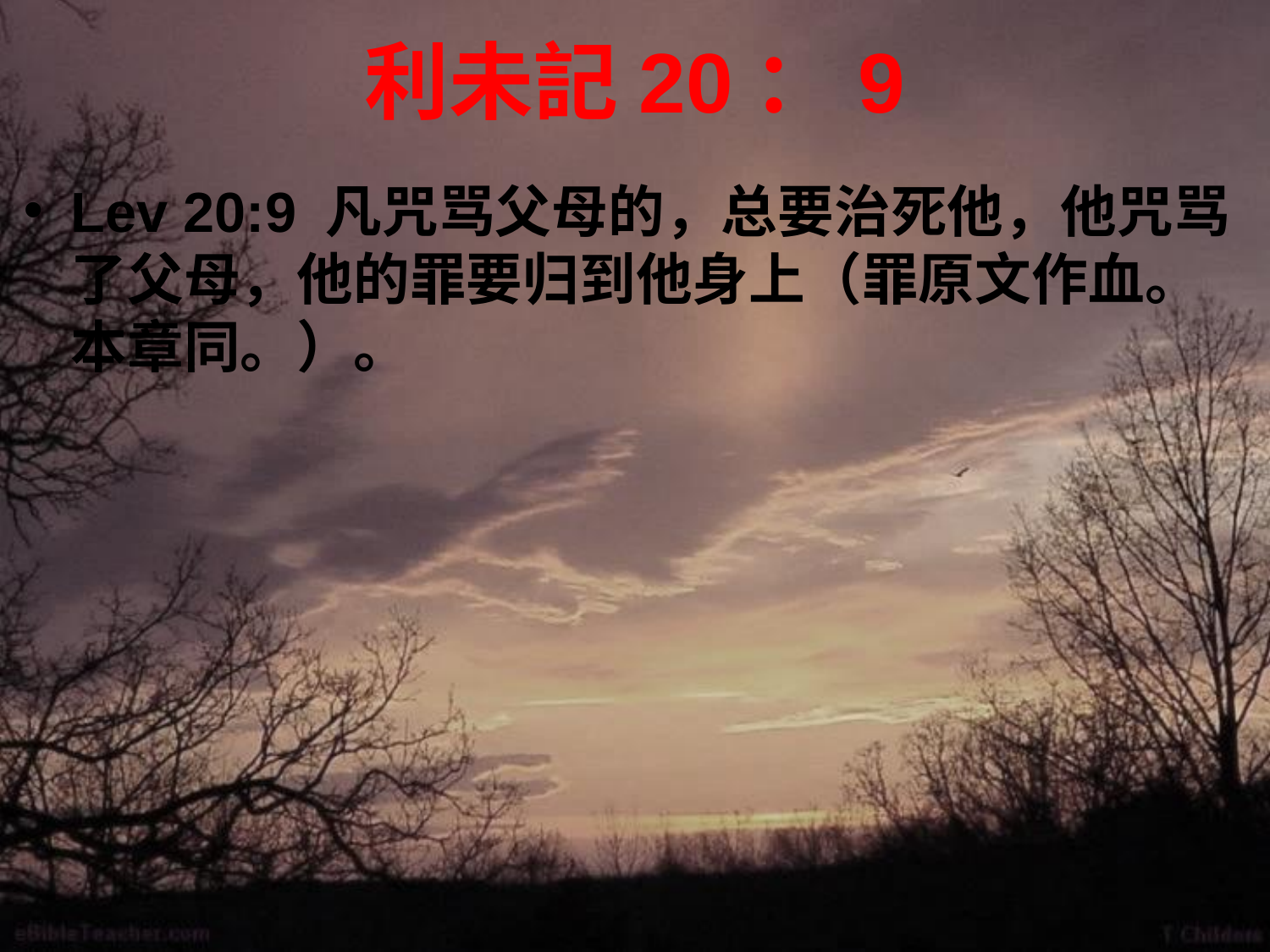

# 利未記20：9
Lev 20:9 凡咒骂父母的，总要治死他，他咒骂了父母，他的罪要归到他身上（罪原文作血。本章同。）。